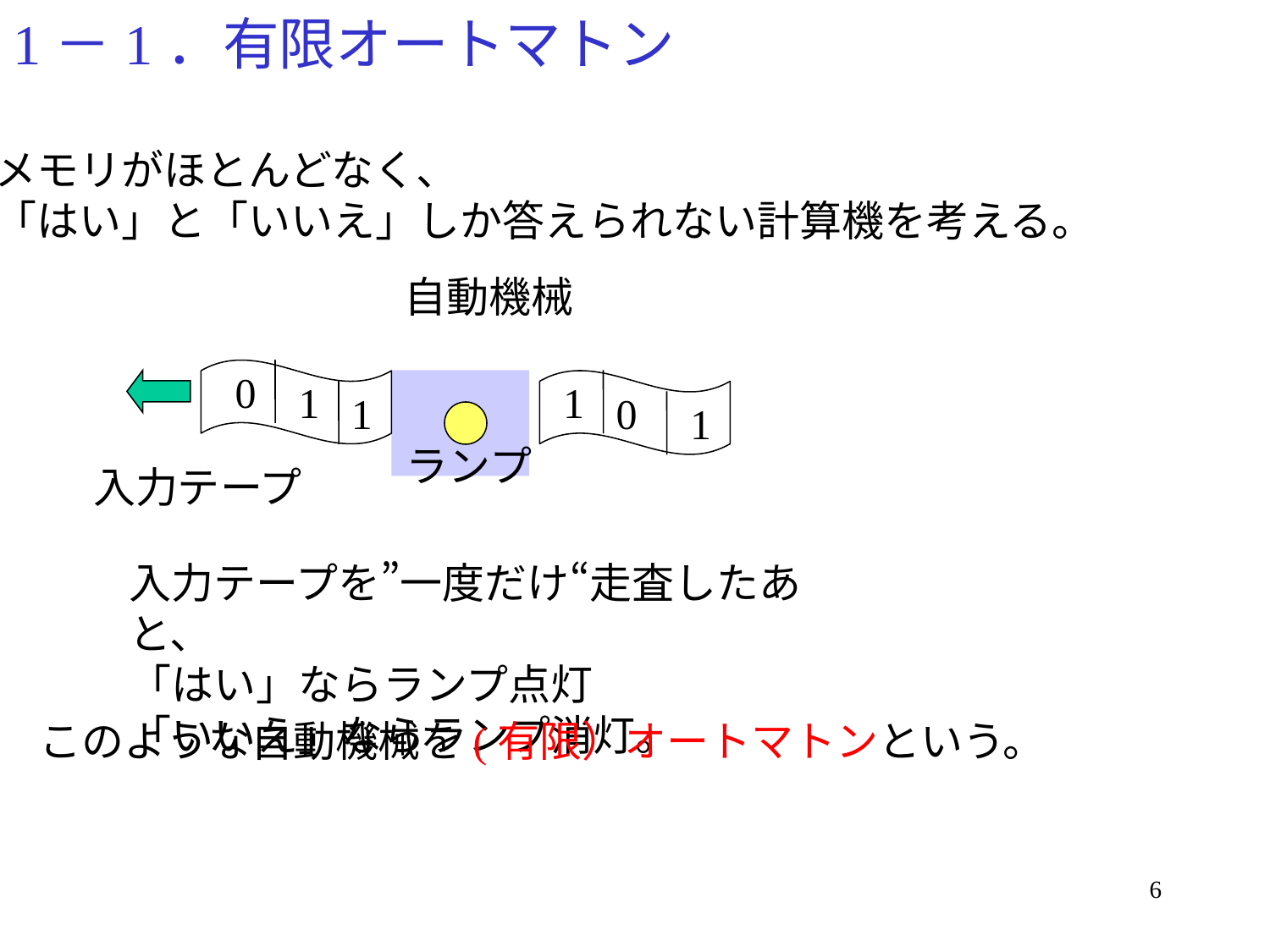

# 1－1．有限オートマトン
メモリがほとんどなく、
「はい」と「いいえ」しか答えられない計算機を考える。
自動機械

0

1

1

1
0

1

ランプ
入力テープ
入力テープを”一度だけ“走査したあと、
「はい」ならランプ点灯
「いいえ」ならランプ消灯。
このような自動機械を(有限）オートマトンという。
6